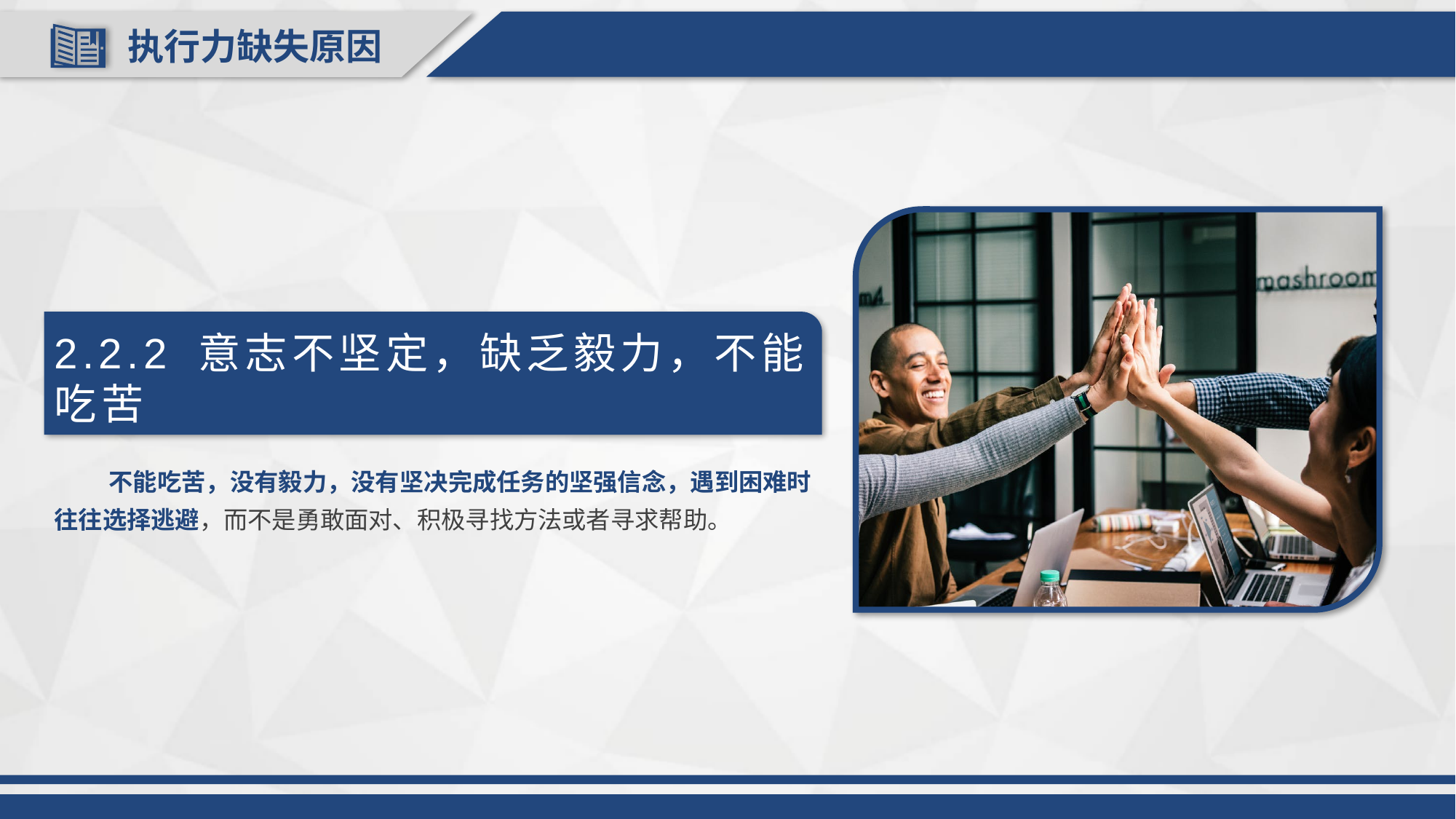

执行力缺失原因

2.2.2 意志不坚定，缺乏毅力，不能吃苦
不能吃苦，没有毅力，没有坚决完成任务的坚强信念，遇到困难时往往选择逃避，而不是勇敢面对、积极寻找方法或者寻求帮助。